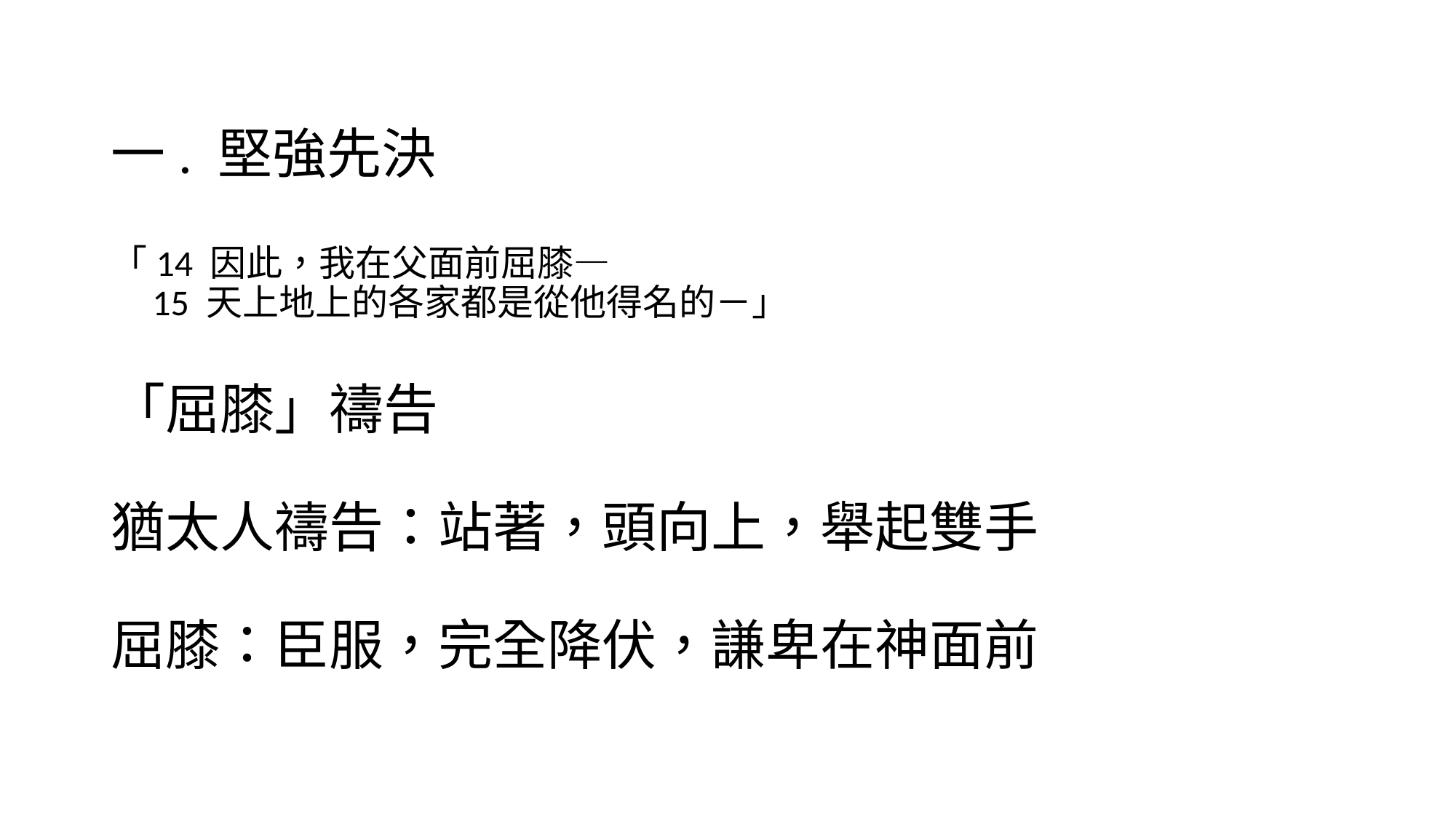

# 一. 堅強先決 「14 因此，我在父面前屈膝— 15 天上地上的各家都是從他得名的－」 「屈膝」禱告 猶太人禱告：站著，頭向上，舉起雙手 屈膝：臣服，完全降伏，謙卑在神面前